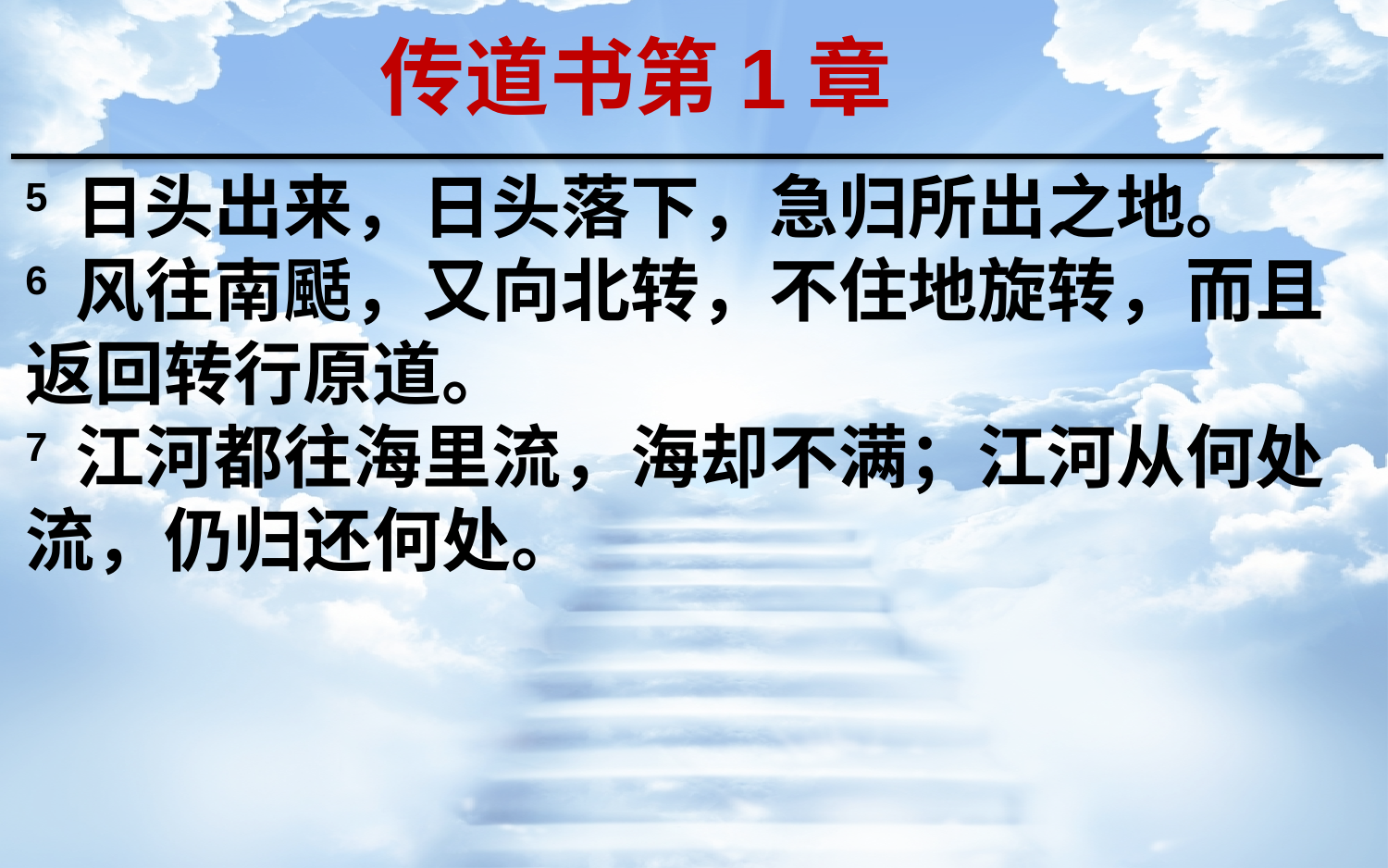

传道书第1章
5 日头出来，日头落下，急归所出之地。
6 风往南颳，又向北转，不住地旋转，而且返回转行原道。
7 江河都往海里流，海却不满；江河从何处流，仍归还何处。